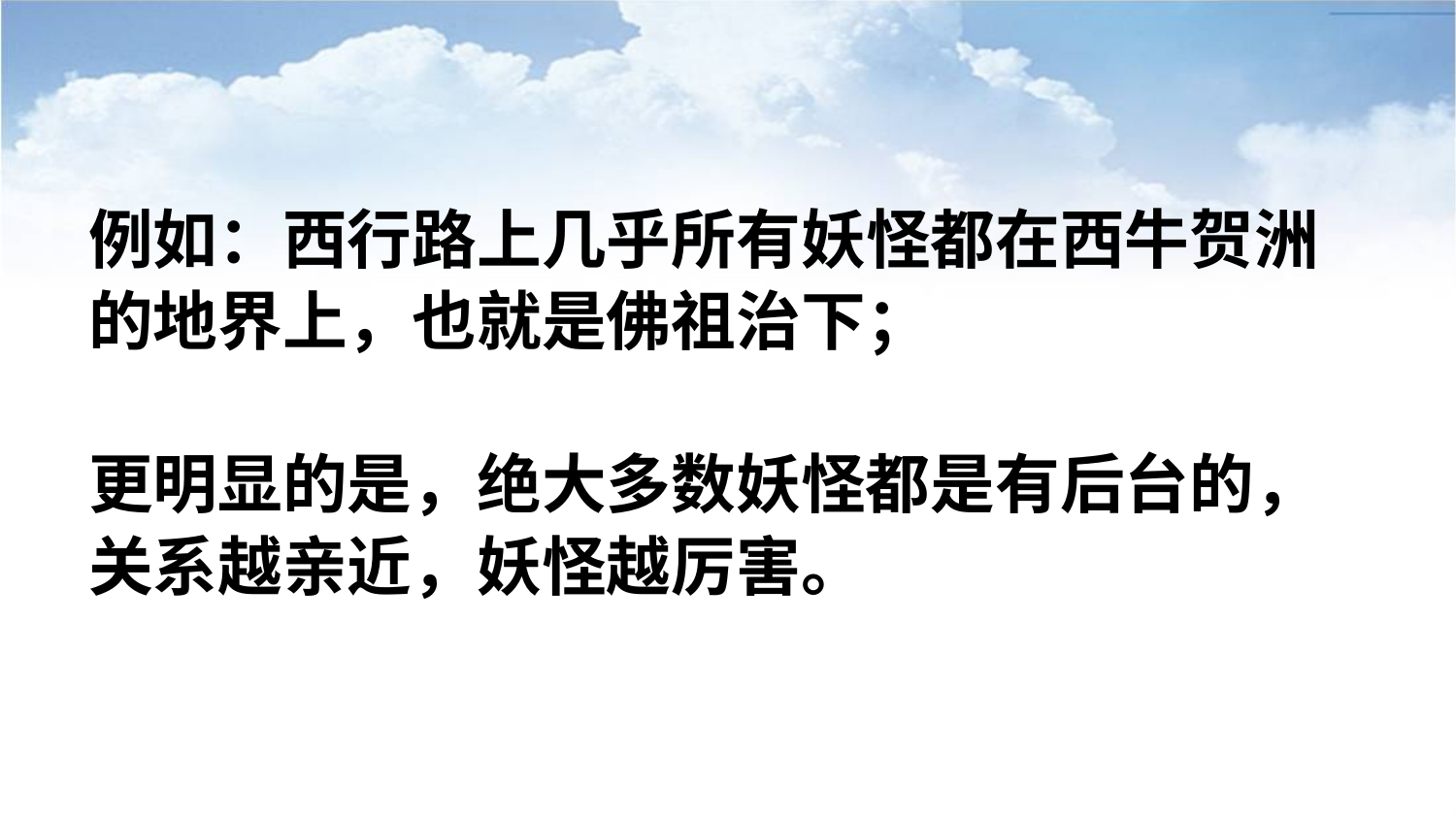

例如：西行路上几乎所有妖怪都在西牛贺洲的地界上，也就是佛祖治下；

更明显的是，绝大多数妖怪都是有后台的，关系越亲近，妖怪越厉害。